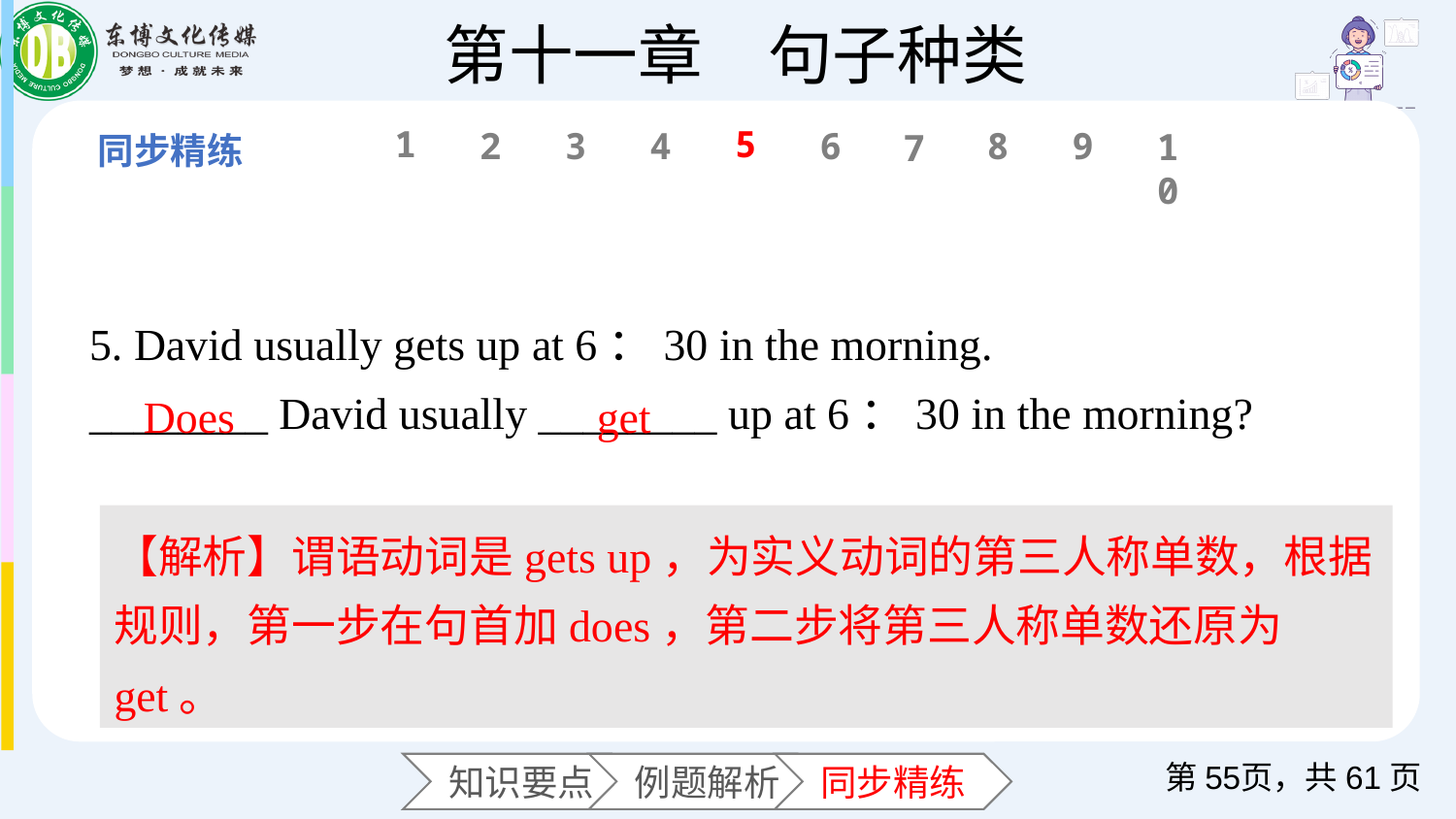

1
5
6
2
3
4
8
9
10
7

5. David usually gets up at 6：30 in the morning.
________ David usually ________ up at 6：30 in the morning?
get
Does
【解析】谓语动词是gets up，为实义动词的第三人称单数，根据规则，第一步在句首加does，第二步将第三人称单数还原为get。